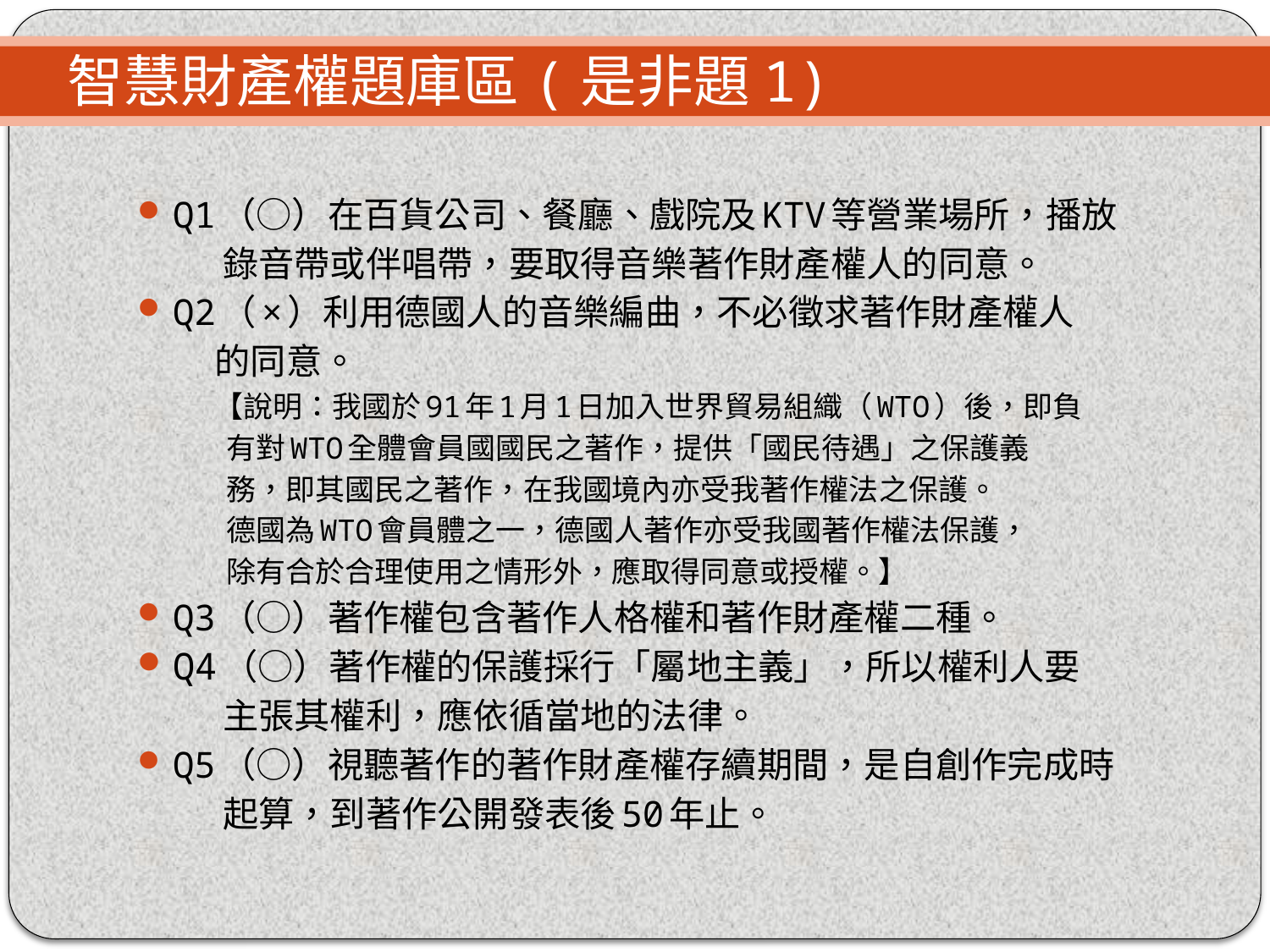

# 智慧財產權題庫區(是非題1)

Q1（○）在百貨公司、餐廳、戲院及KTV等營業場所，播放
          錄音帶或伴唱帶，要取得音樂著作財產權人的同意。
Q2（×）利用德國人的音樂編曲，不必徵求著作財產權人
         的同意。
           【說明：我國於91年1月1日加入世界貿易組織（WTO）後，即負
             有對WTO全體會員國國民之著作，提供「國民待遇」之保護義
             務，即其國民之著作，在我國境內亦受我著作權法之保護。
             德國為WTO會員體之一，德國人著作亦受我國著作權法保護，
             除有合於合理使用之情形外，應取得同意或授權。】
Q3（○）著作權包含著作人格權和著作財產權二種。
Q4（○）著作權的保護採行「屬地主義」，所以權利人要
          主張其權利，應依循當地的法律。
Q5（○）視聽著作的著作財產權存續期間，是自創作完成時
          起算，到著作公開發表後50年止。